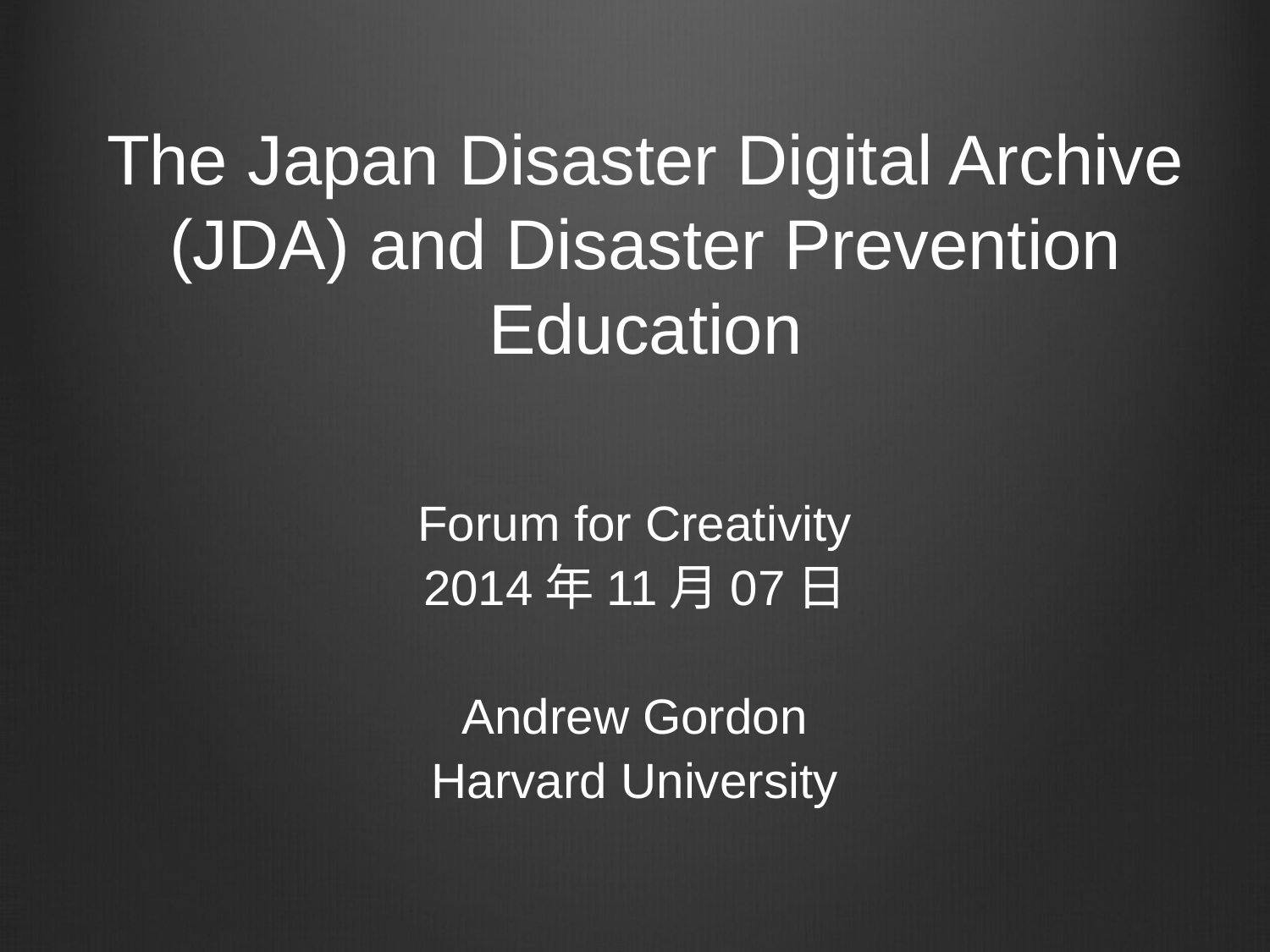

# The Japan Disaster Digital Archive (JDA) and Disaster Prevention Education
Forum for Creativity
2014年11月07日

Andrew Gordon
Harvard University